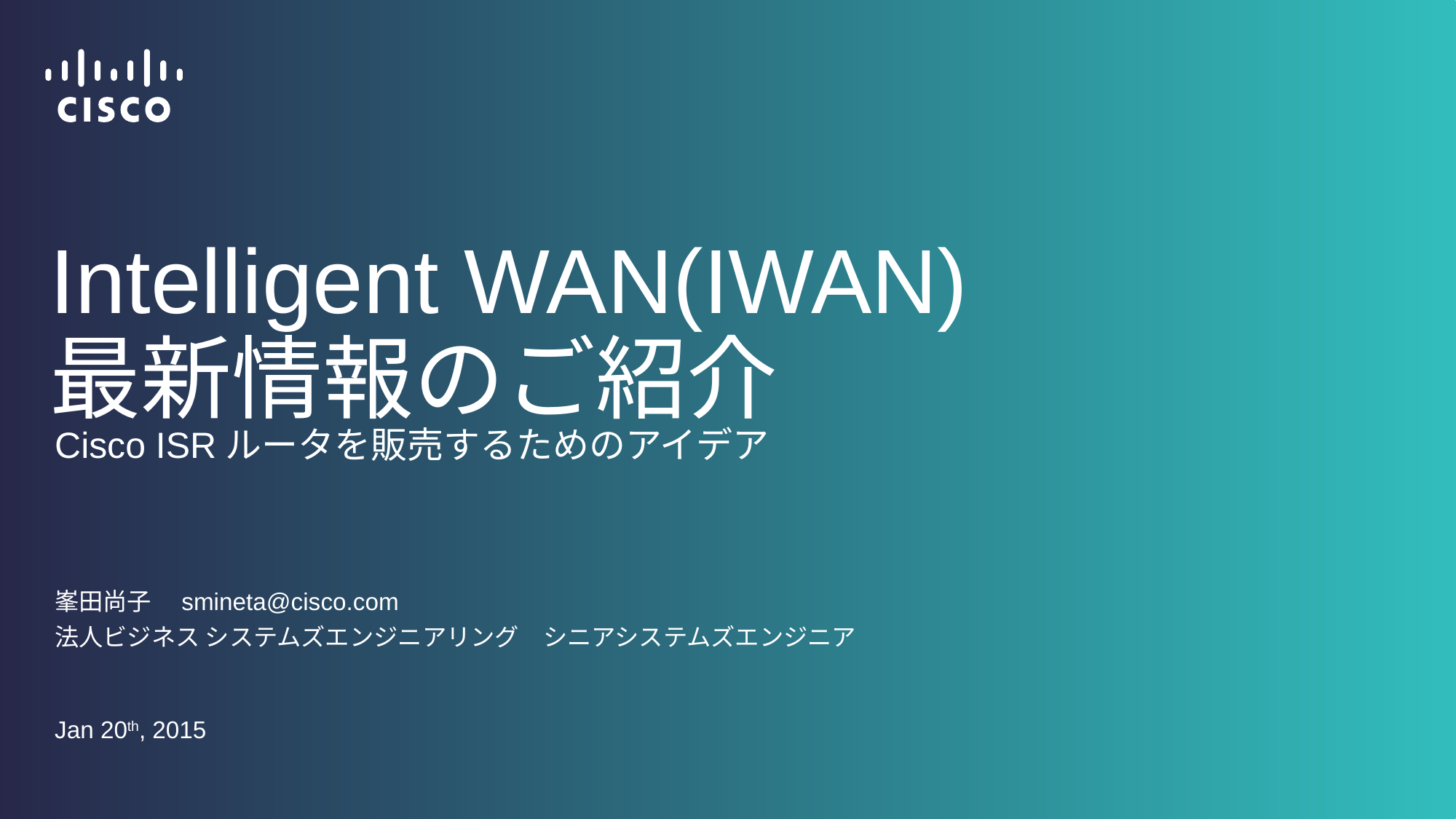

# Intelligent WAN(IWAN) 最新情報のご紹介
Cisco ISRルータを販売するためのアイデア
峯田尚子　smineta@cisco.com
法人ビジネス システムズエンジニアリング　シニアシステムズエンジニア
Jan 20th, 2015